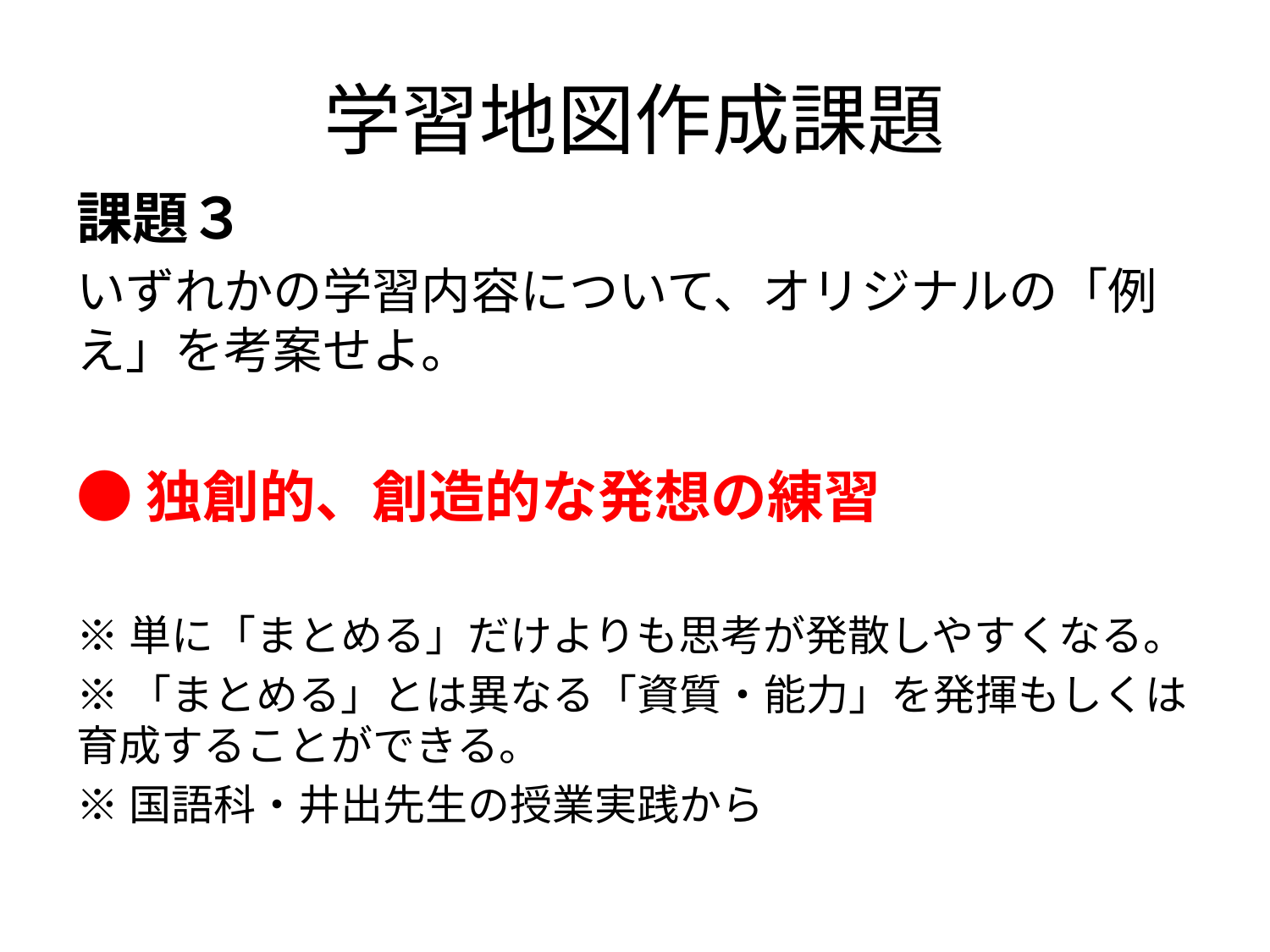

# 学習地図作成課題
課題３
いずれかの学習内容について、オリジナルの「例え」を考案せよ。

●独創的、創造的な発想の練習

※単に「まとめる」だけよりも思考が発散しやすくなる。
※「まとめる」とは異なる「資質・能力」を発揮もしくは育成することができる。
※国語科・井出先生の授業実践から